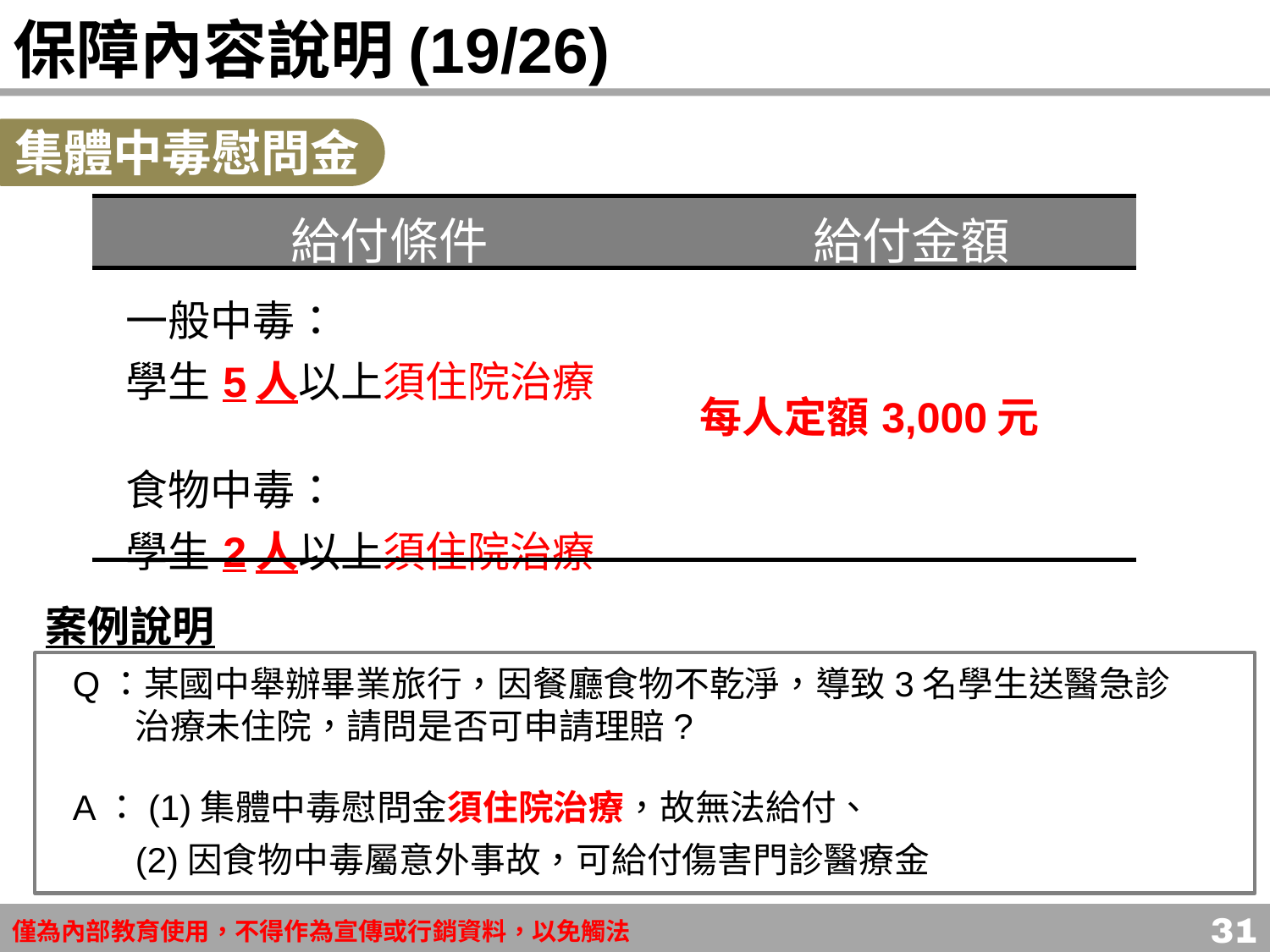

# 保障內容說明(19/26)
集體中毒慰問金

| 給付條件 | 給付金額 |
| --- | --- |
| 一般中毒： 學生5人以上須住院治療 食物中毒： 學生2人以上須住院治療 | 每人定額3,000元 |
案例說明

Q：某國中舉辦畢業旅行，因餐廳食物不乾淨，導致3名學生送醫急診治療未住院，請問是否可申請理賠?
A：(1)集體中毒慰問金須住院治療，故無法給付、
(2)因食物中毒屬意外事故，可給付傷害門診醫療金

31